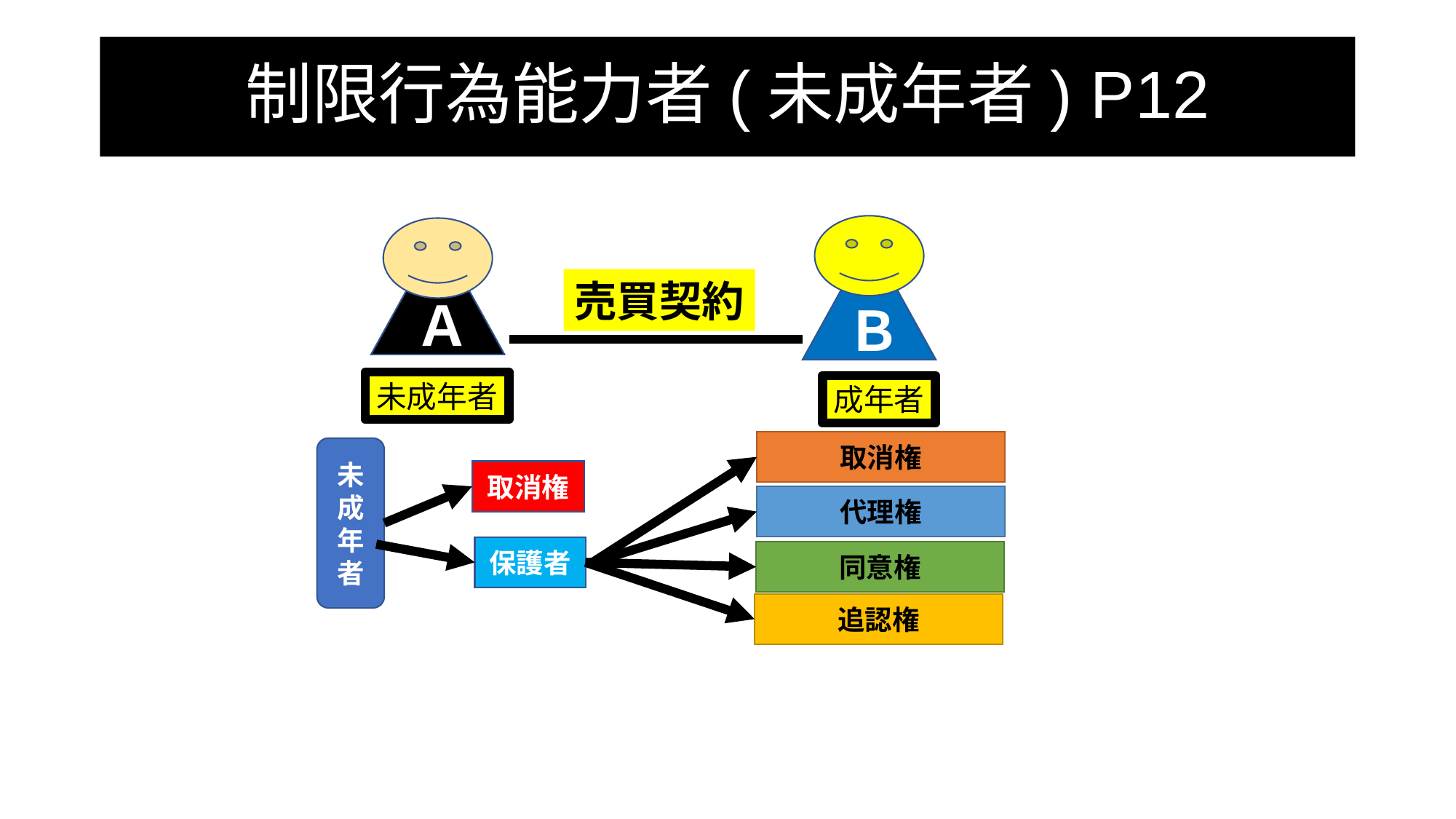

# 制限行為能力者(未成年者) P12

Ａ
Ｂ
売買契約
未成年者
成年者
取消権
未成年者
取消権
代理権
保護者
同意権
追認権